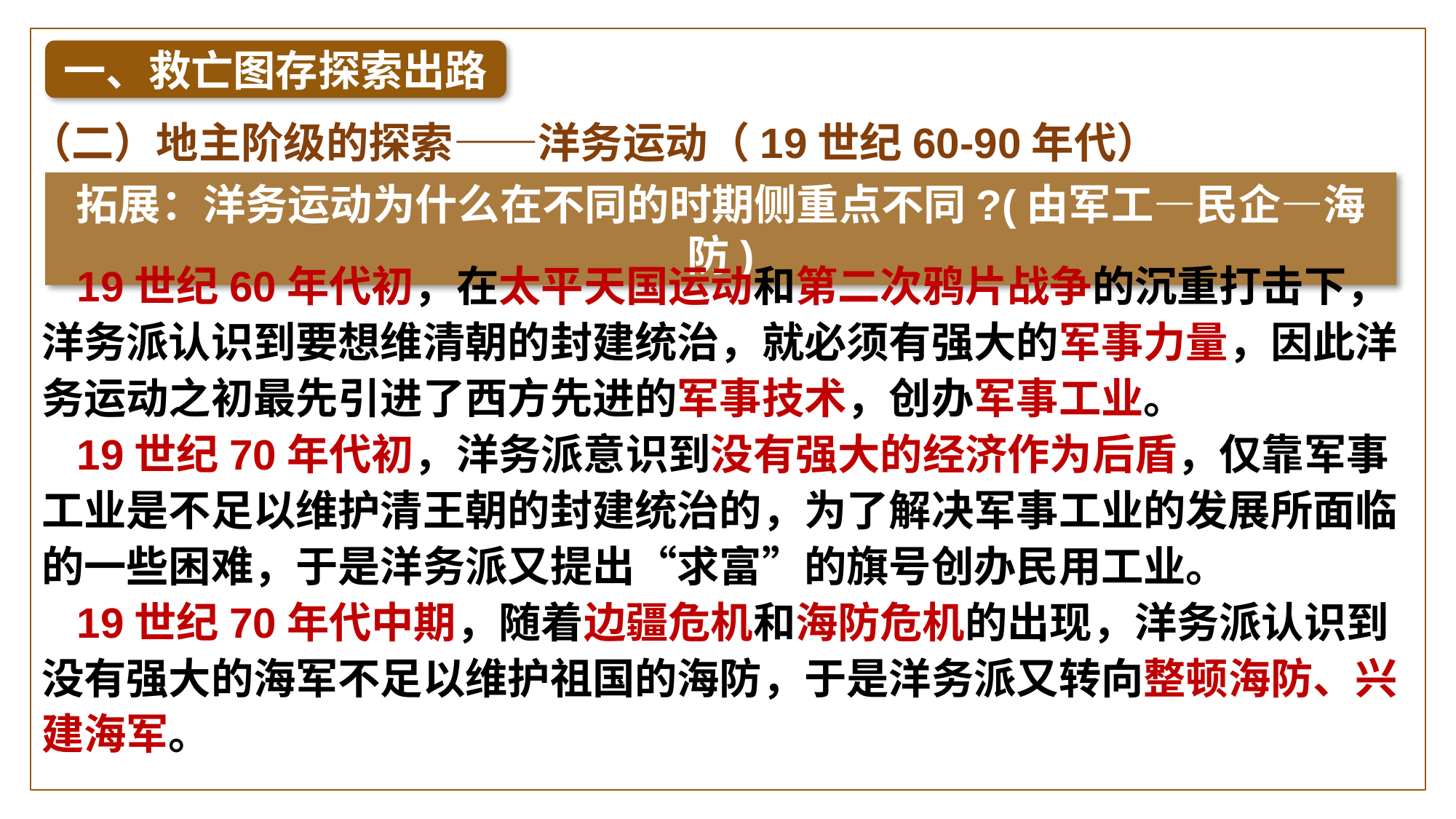

一、救亡图存探索出路
（二）地主阶级的探索——洋务运动（19世纪60-90年代）
拓展：洋务运动为什么在不同的时期侧重点不同?(由军工—民企—海防)
   19世纪60年代初，在太平天国运动和第二次鸦片战争的沉重打击下，洋务派认识到要想维清朝的封建统治，就必须有强大的军事力量，因此洋务运动之初最先引进了西方先进的军事技术，创办军事工业。
   19世纪70年代初，洋务派意识到没有强大的经济作为后盾，仅靠军事工业是不足以维护清王朝的封建统治的，为了解决军事工业的发展所面临的一些困难，于是洋务派又提出“求富”的旗号创办民用工业。
   19世纪70年代中期，随着边疆危机和海防危机的出现，洋务派认识到没有强大的海军不足以维护祖国的海防，于是洋务派又转向整顿海防、兴建海军。